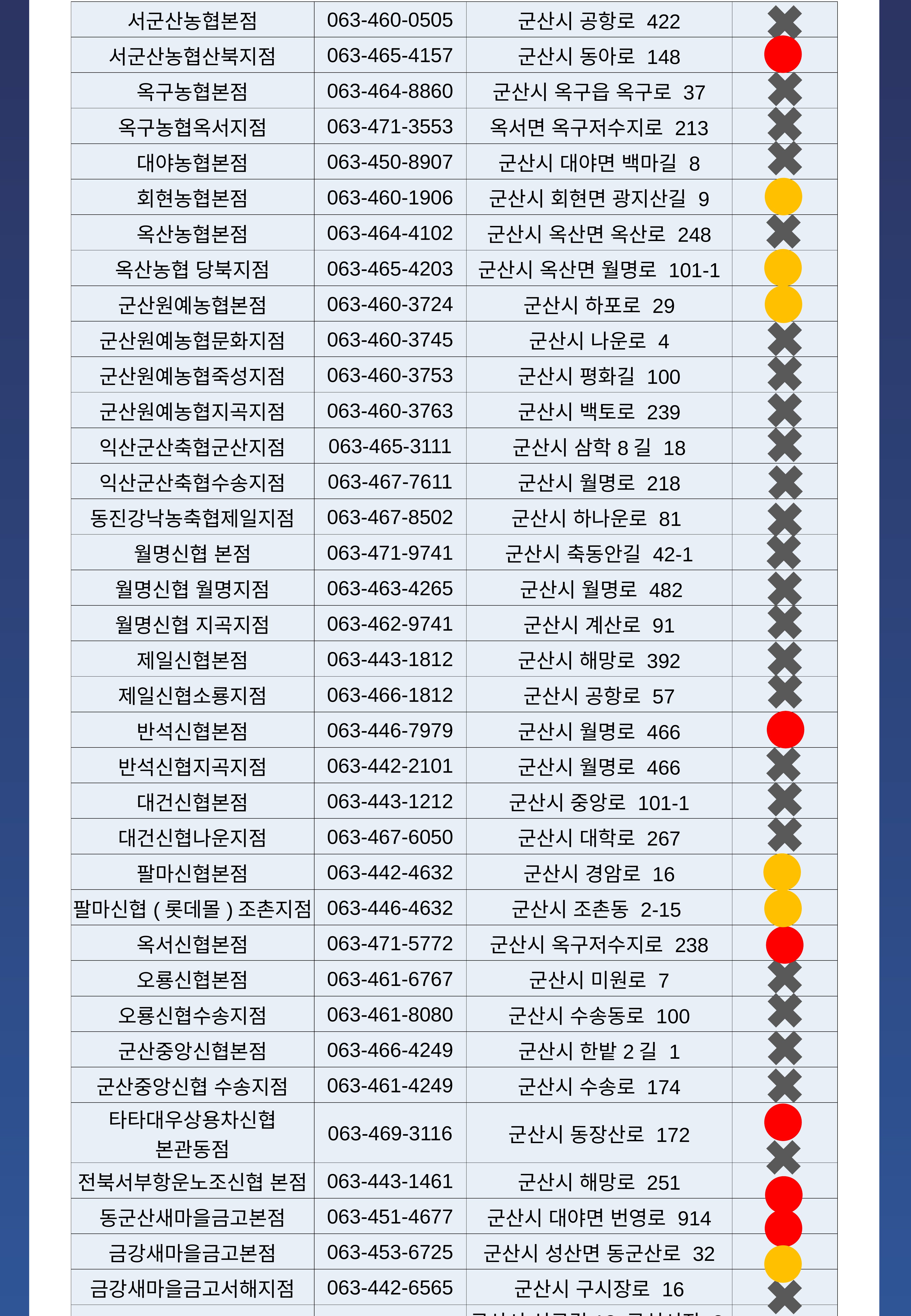

| 서군산농협본점 | 063-460-0505 | 군산시 공항로 422 |  |
| --- | --- | --- | --- |
| 서군산농협산북지점 | 063-465-4157 | 군산시 동아로 148 |  |
| 옥구농협본점 | 063-464-8860 | 군산시 옥구읍 옥구로 37 |  |
| 옥구농협옥서지점 | 063-471-3553 | 옥서면 옥구저수지로 213 |  |
| 대야농협본점 | 063-450-8907 | 군산시 대야면 백마길 8 |  |
| 회현농협본점 | 063-460-1906 | 군산시 회현면 광지산길 9 |  |
| 옥산농협본점 | 063-464-4102 | 군산시 옥산면 옥산로 248 |  |
| 옥산농협 당북지점 | 063-465-4203 | 군산시 옥산면 월명로 101-1 |  |
| 군산원예농협본점 | 063-460-3724 | 군산시 하포로 29 |  |
| 군산원예농협문화지점 | 063-460-3745 | 군산시 나운로 4 |  |
| 군산원예농협죽성지점 | 063-460-3753 | 군산시 평화길 100 |  |
| 군산원예농협지곡지점 | 063-460-3763 | 군산시 백토로 239 |  |
| 익산군산축협군산지점 | 063-465-3111 | 군산시 삼학8길 18 |  |
| 익산군산축협수송지점 | 063-467-7611 | 군산시 월명로 218 |  |
| 동진강낙농축협제일지점 | 063-467-8502 | 군산시 하나운로 81 |  |
| 월명신협 본점 | 063-471-9741 | 군산시 축동안길 42-1 |  |
| 월명신협 월명지점 | 063-463-4265 | 군산시 월명로 482 |  |
| 월명신협 지곡지점 | 063-462-9741 | 군산시 계산로 91 |  |
| 제일신협본점 | 063-443-1812 | 군산시 해망로 392 |  |
| 제일신협소룡지점 | 063-466-1812 | 군산시 공항로 57 |  |
| 반석신협본점 | 063-446-7979 | 군산시 월명로 466 |  |
| 반석신협지곡지점 | 063-442-2101 | 군산시 월명로 466 |  |
| 대건신협본점 | 063-443-1212 | 군산시 중앙로 101-1 |  |
| 대건신협나운지점 | 063-467-6050 | 군산시 대학로 267 |  |
| 팔마신협본점 | 063-442-4632 | 군산시 경암로 16 |  |
| 팔마신협(롯데몰)조촌지점 | 063-446-4632 | 군산시 조촌동 2-15 |  |
| 옥서신협본점 | 063-471-5772 | 군산시 옥구저수지로 238 |  |
| 오룡신협본점 | 063-461-6767 | 군산시 미원로 7 |  |
| 오룡신협수송지점 | 063-461-8080 | 군산시 수송동로 100 |  |
| 군산중앙신협본점 | 063-466-4249 | 군산시 한밭2길 1 |  |
| 군산중앙신협 수송지점 | 063-461-4249 | 군산시 수송로 174 |  |
| 타타대우상용차신협 본관동점 | 063-469-3116 | 군산시 동장산로 172 |  |
| 전북서부항운노조신협 본점 | 063-443-1461 | 군산시 해망로 251 |  |
| 동군산새마을금고본점 | 063-451-4677 | 군산시 대야면 번영로 914 |  |
| 금강새마을금고본점 | 063-453-6725 | 군산시 성산면 동군산로 32 |  |
| 금강새마을금고서해지점 | 063-442-6565 | 군산시 구시장로 16 |  |
| 금강새마을금고시장지점 | 063-442-6565 | 군산시 신금길18 공설시장 2층 |  |